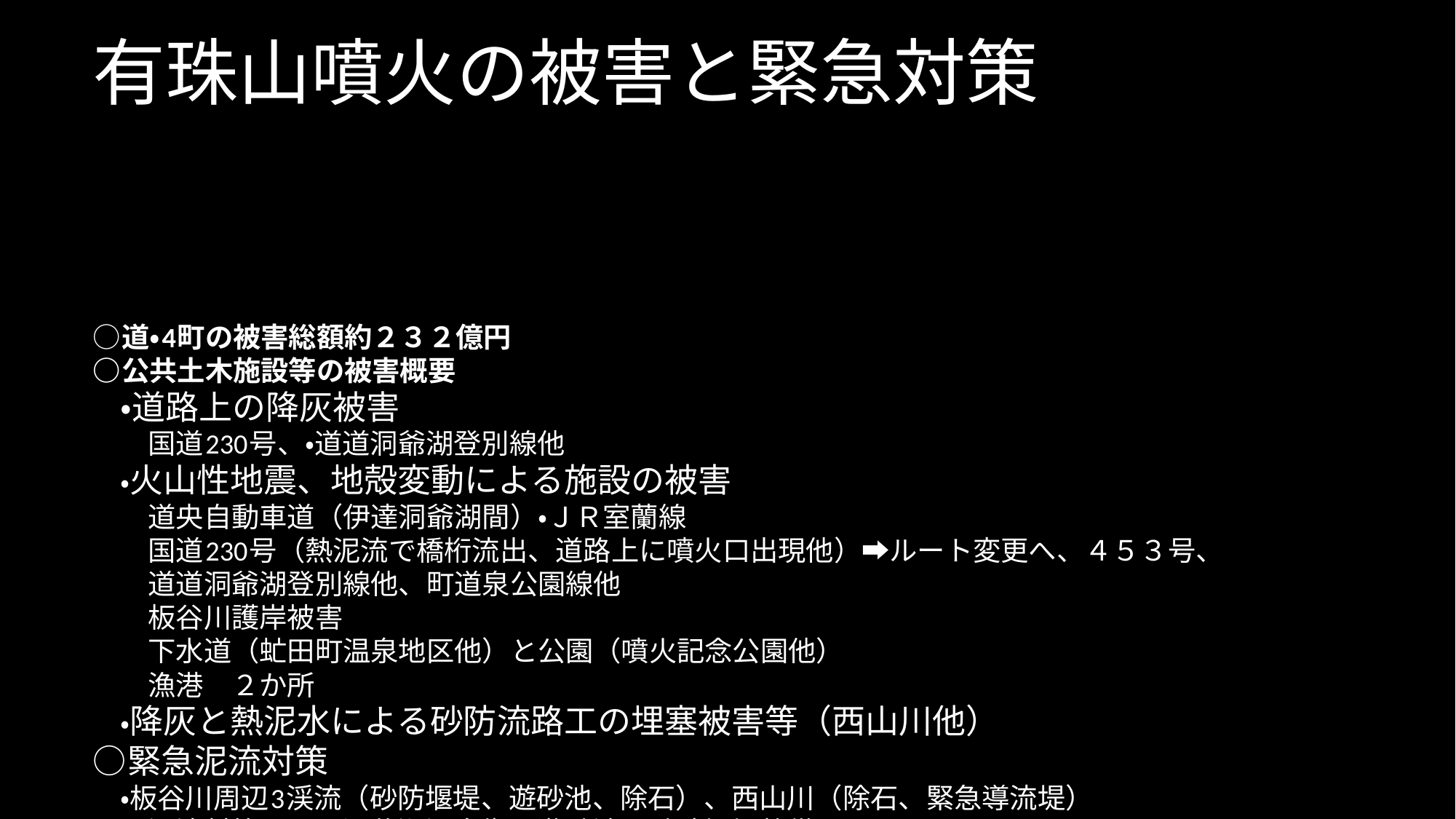

# 有珠山噴火の被害と緊急対策

○道・4町の被害総額約２３２億円
○公共土木施設等の被害概要
　・道路上の降灰被害
　　国道230号、・道道洞爺湖登別線他
　・火山性地震、地殻変動による施設の被害
　　道央自動車道（伊達洞爺湖間）・ＪＲ室蘭線
　　国道230号（熱泥流で橋桁流出、道路上に噴火口出現他）➡ルート変更へ、４５３号、
　　道道洞爺湖登別線他、町道泉公園線他
　　板谷川護岸被害
　　下水道（虻田町温泉地区他）と公園（噴火記念公園他）
　　漁港　２か所
　・降灰と熱泥水による砂防流路工の埋塞被害等（西山川他）
○緊急泥流対策
　・板谷川周辺3渓流（砂防堰堤、遊砂池、除石）、西山川（除石、緊急導流堤）
　➡泥流対策として洞爺湖温泉街の遊砂池、砂防堰堤整備へ